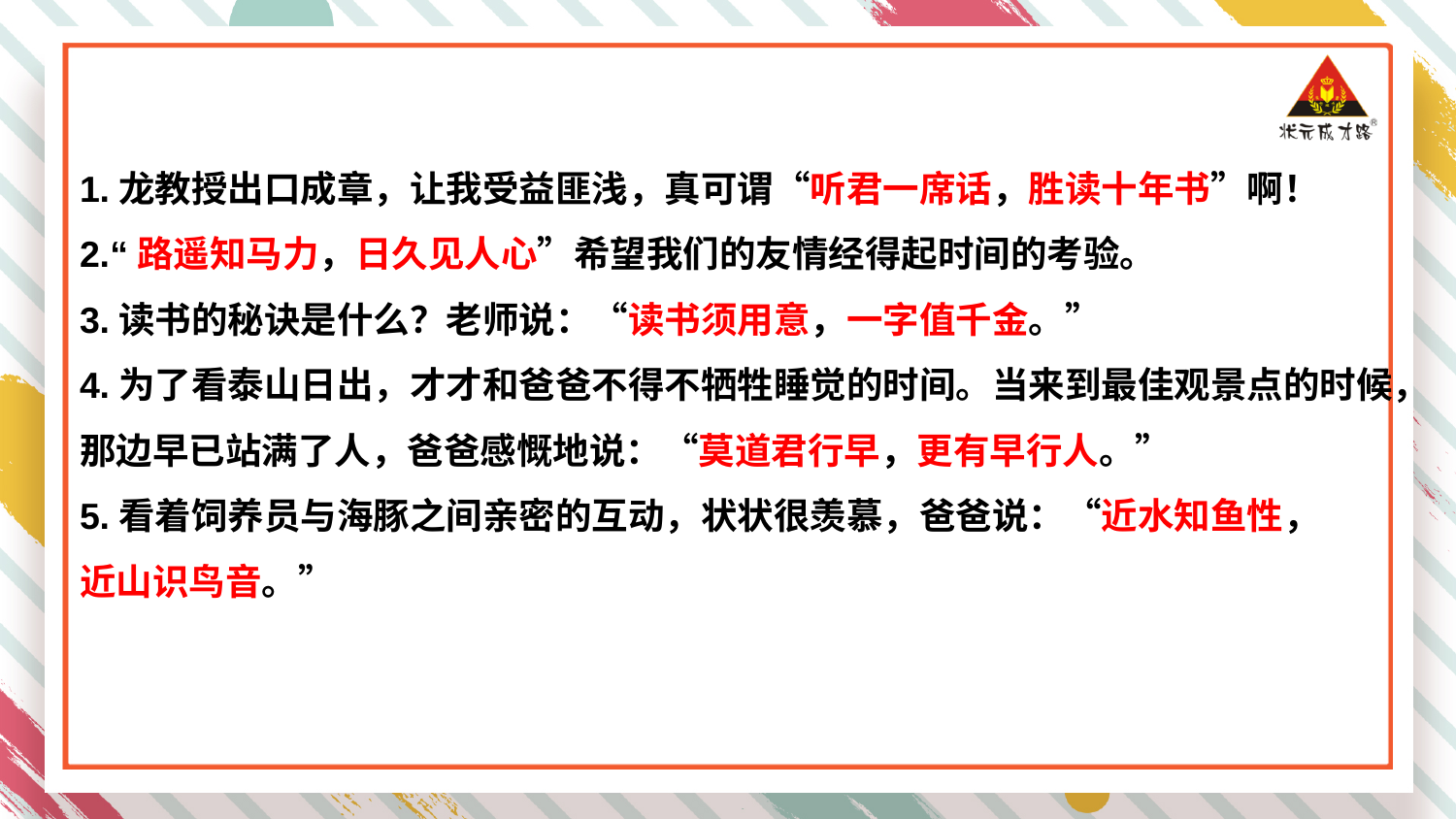

1.龙教授出口成章，让我受益匪浅，真可谓“听君一席话，胜读十年书”啊！
2.“路遥知马力，日久见人心”希望我们的友情经得起时间的考验。
3.读书的秘诀是什么？老师说：“读书须用意，一字值千金。”
4.为了看泰山日出，才才和爸爸不得不牺牲睡觉的时间。当来到最佳观景点的时候，那边早已站满了人，爸爸感慨地说：“莫道君行早，更有早行人。”
5.看着饲养员与海豚之间亲密的互动，状状很羡慕，爸爸说：“近水知鱼性，
近山识鸟音。”